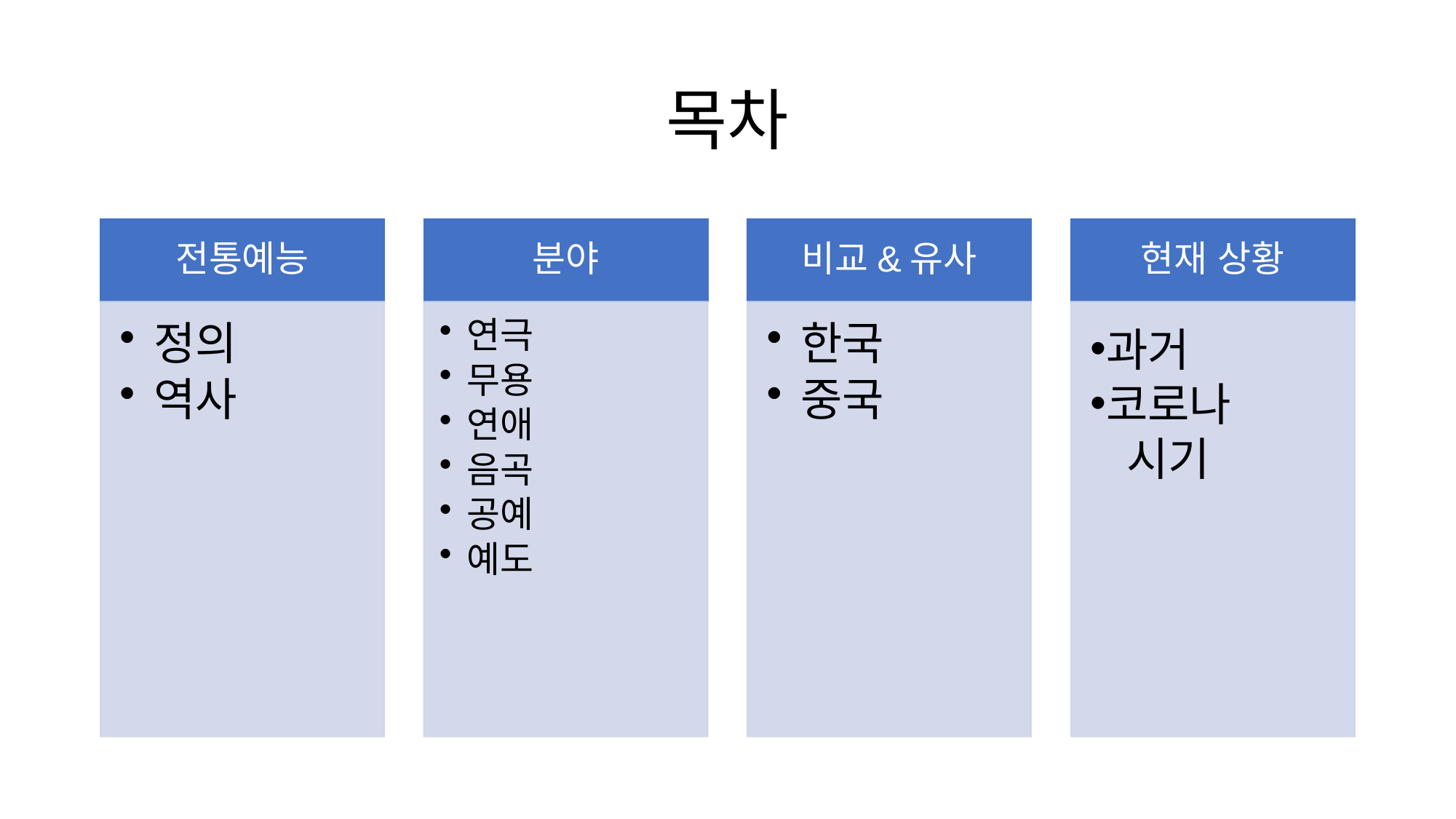

# 목차
전통예능
정의
역사
분야
연극
무용
연애
음곡
공예
예도
비교&유사
한국
중국
현재 상황
과거
코로나
  시기